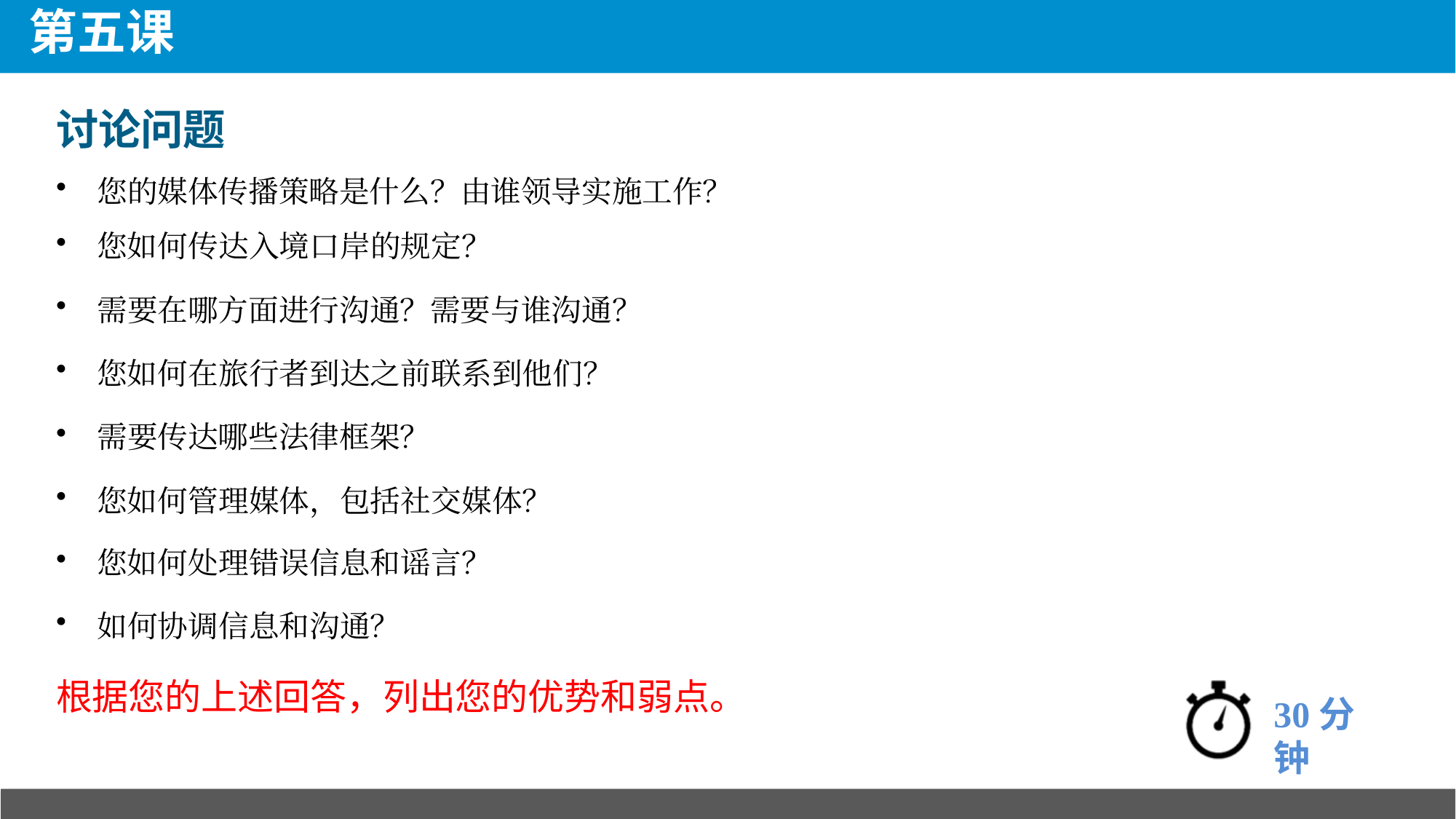

# 第五课
讨论问题
您的媒体传播策略是什么？由谁领导实施工作？
您如何传达入境口岸的规定？
需要在哪方面进行沟通？需要与谁沟通？
您如何在旅行者到达之前联系到他们？
需要传达哪些法律框架？
您如何管理媒体，包括社交媒体？
您如何处理错误信息和谣言？
如何协调信息和沟通？
根据您的上述回答，列出您的优势和弱点。

30分钟